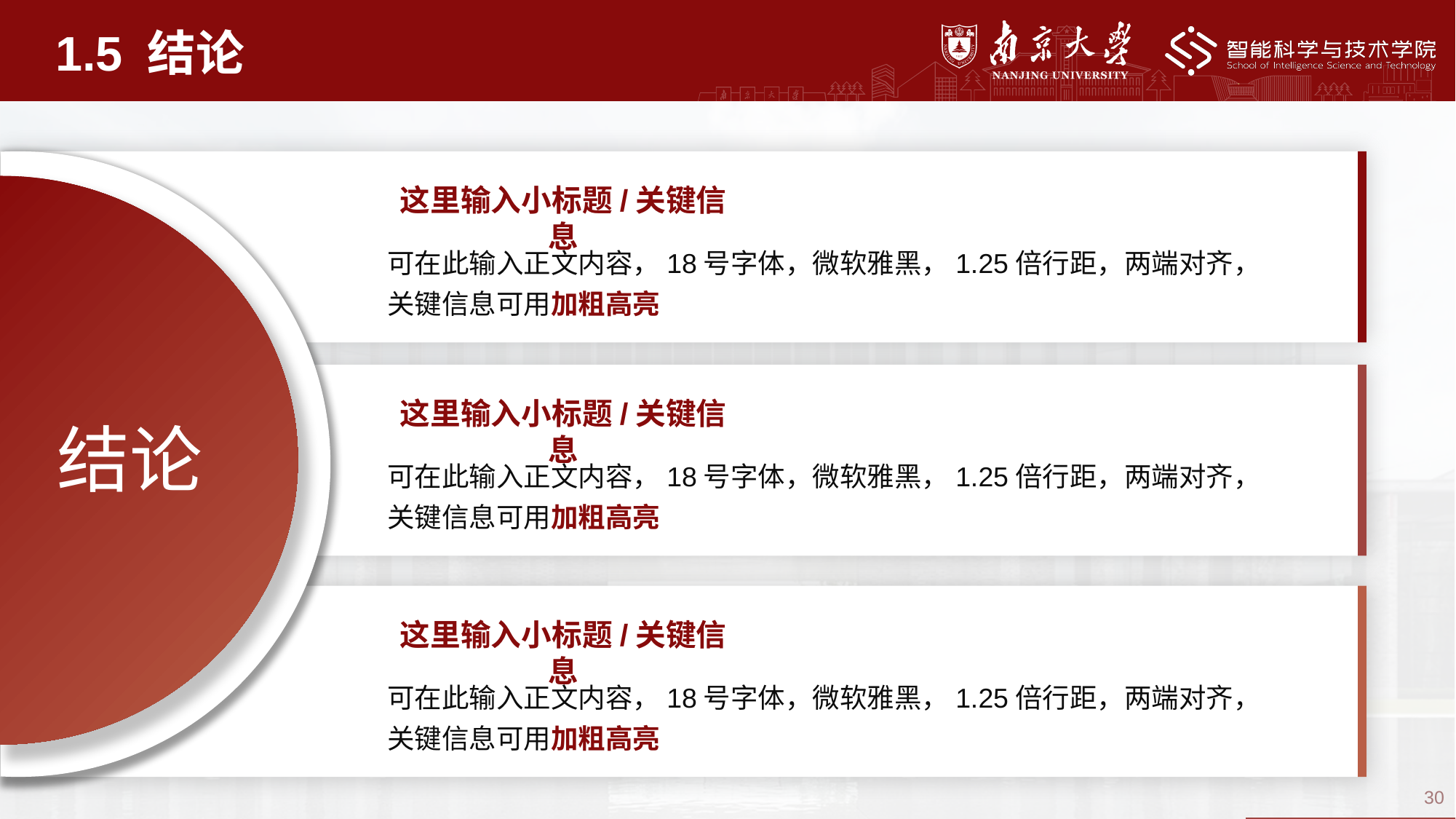

1.5 结论

这里输入小标题/关键信息
可在此输入正文内容，18号字体，微软雅黑，1.25倍行距，两端对齐，关键信息可用加粗高亮

结论

这里输入小标题/关键信息
可在此输入正文内容，18号字体，微软雅黑，1.25倍行距，两端对齐，关键信息可用加粗高亮

这里输入小标题/关键信息
可在此输入正文内容，18号字体，微软雅黑，1.25倍行距，两端对齐，关键信息可用加粗高亮
30